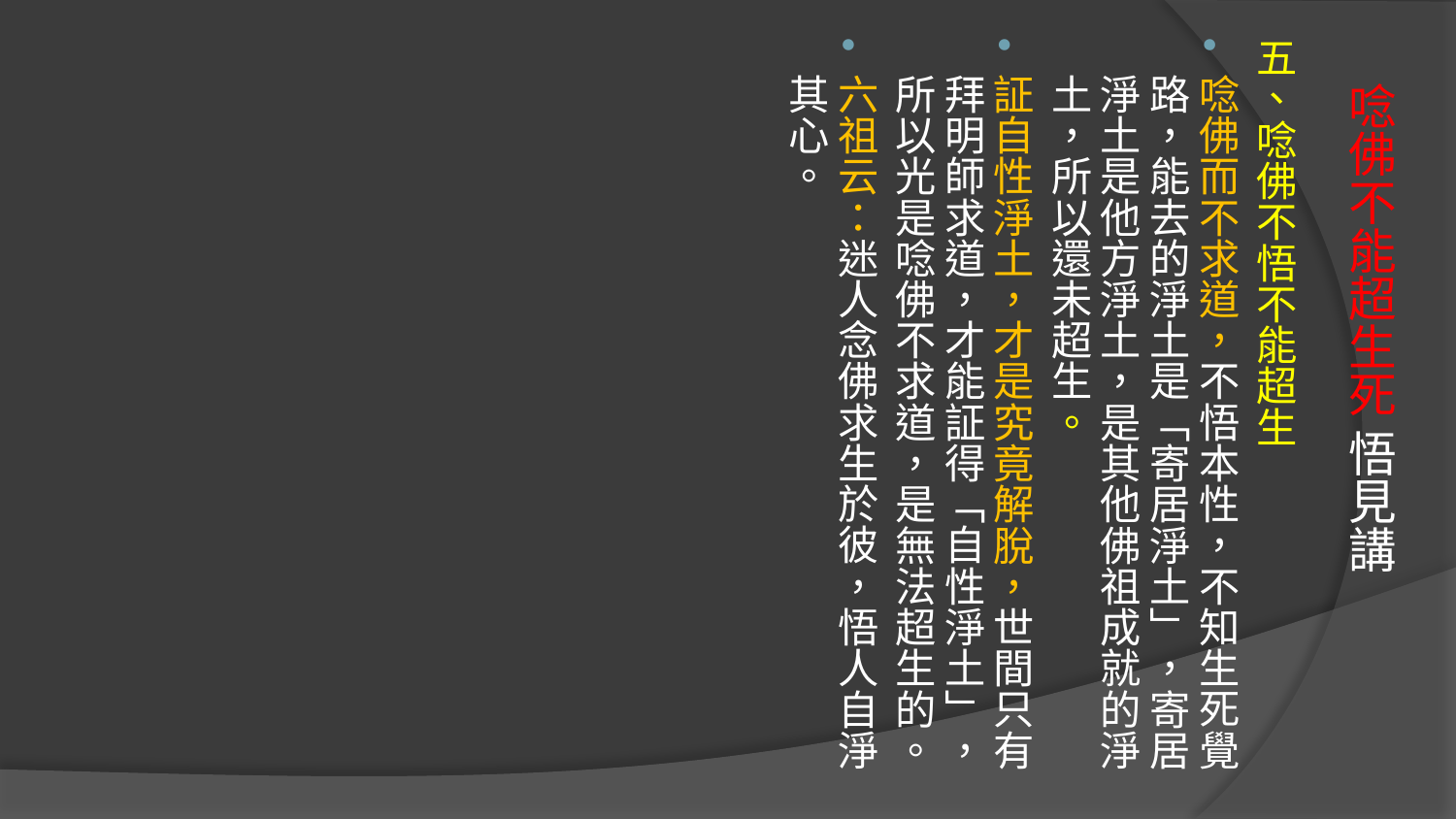

五、唸佛不悟不能超生
唸佛而不求道，不悟本性，不知生死覺路，能去的淨土是「寄居淨土」，寄居淨土是他方淨土，是其他佛祖成就的淨土，所以還未超生。
証自性淨土，才是究竟解脫，世間只有拜明師求道，才能証得「自性淨土」，所以光是唸佛不求道，是無法超生的。
六祖云：迷人念佛求生於彼，悟人自淨其心。

# 唸佛不能超生死 悟見講